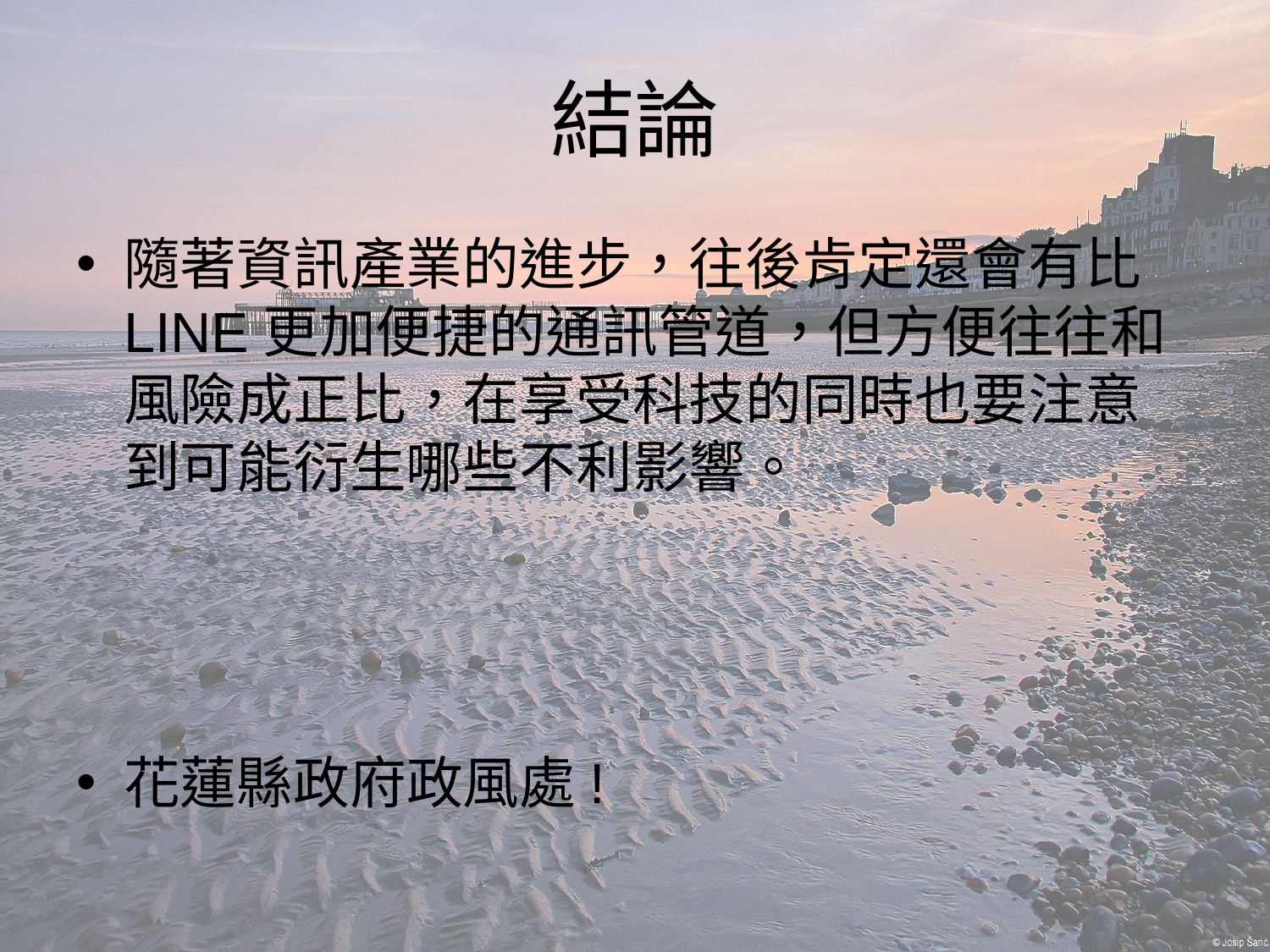

# 結論
隨著資訊產業的進步，往後肯定還會有比LINE更加便捷的通訊管道，但方便往往和風險成正比，在享受科技的同時也要注意到可能衍生哪些不利影響。

花蓮縣政府政風處!